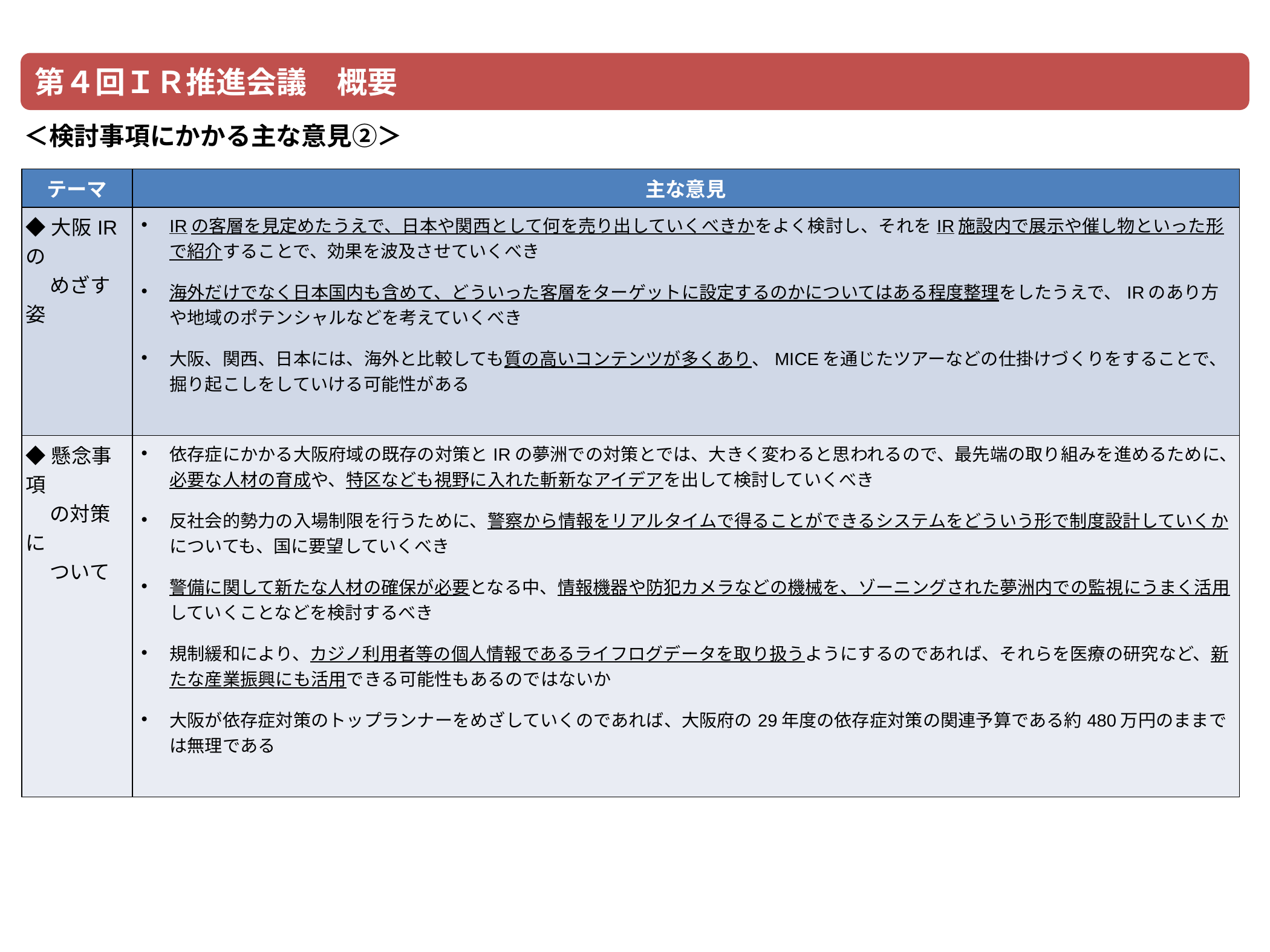

第４回ＩＲ推進会議　概要
＜検討事項にかかる主な意見②＞
| テーマ | 主な意見 |
| --- | --- |
| ◆大阪IRの 　 めざす姿 | IRの客層を見定めたうえで、日本や関西として何を売り出していくべきかをよく検討し、それをIR施設内で展示や催し物といった形で紹介することで、効果を波及させていくべき 海外だけでなく日本国内も含めて、どういった客層をターゲットに設定するのかについてはある程度整理をしたうえで、IRのあり方や地域のポテンシャルなどを考えていくべき 大阪、関西、日本には、海外と比較しても質の高いコンテンツが多くあり、MICEを通じたツアーなどの仕掛けづくりをすることで、掘り起こしをしていける可能性がある |
| ◆懸念事項 　 の対策に 　 ついて | 依存症にかかる大阪府域の既存の対策とIRの夢洲での対策とでは、大きく変わると思われるので、最先端の取り組みを進めるために、必要な人材の育成や、特区なども視野に入れた斬新なアイデアを出して検討していくべき 反社会的勢力の入場制限を行うために、警察から情報をリアルタイムで得ることができるシステムをどういう形で制度設計していくかについても、国に要望していくべき 警備に関して新たな人材の確保が必要となる中、情報機器や防犯カメラなどの機械を、ゾーニングされた夢洲内での監視にうまく活用していくことなどを検討するべき 規制緩和により、カジノ利用者等の個人情報であるライフログデータを取り扱うようにするのであれば、それらを医療の研究など、新たな産業振興にも活用できる可能性もあるのではないか 大阪が依存症対策のトップランナーをめざしていくのであれば、大阪府の29年度の依存症対策の関連予算である約480万円のままでは無理である |